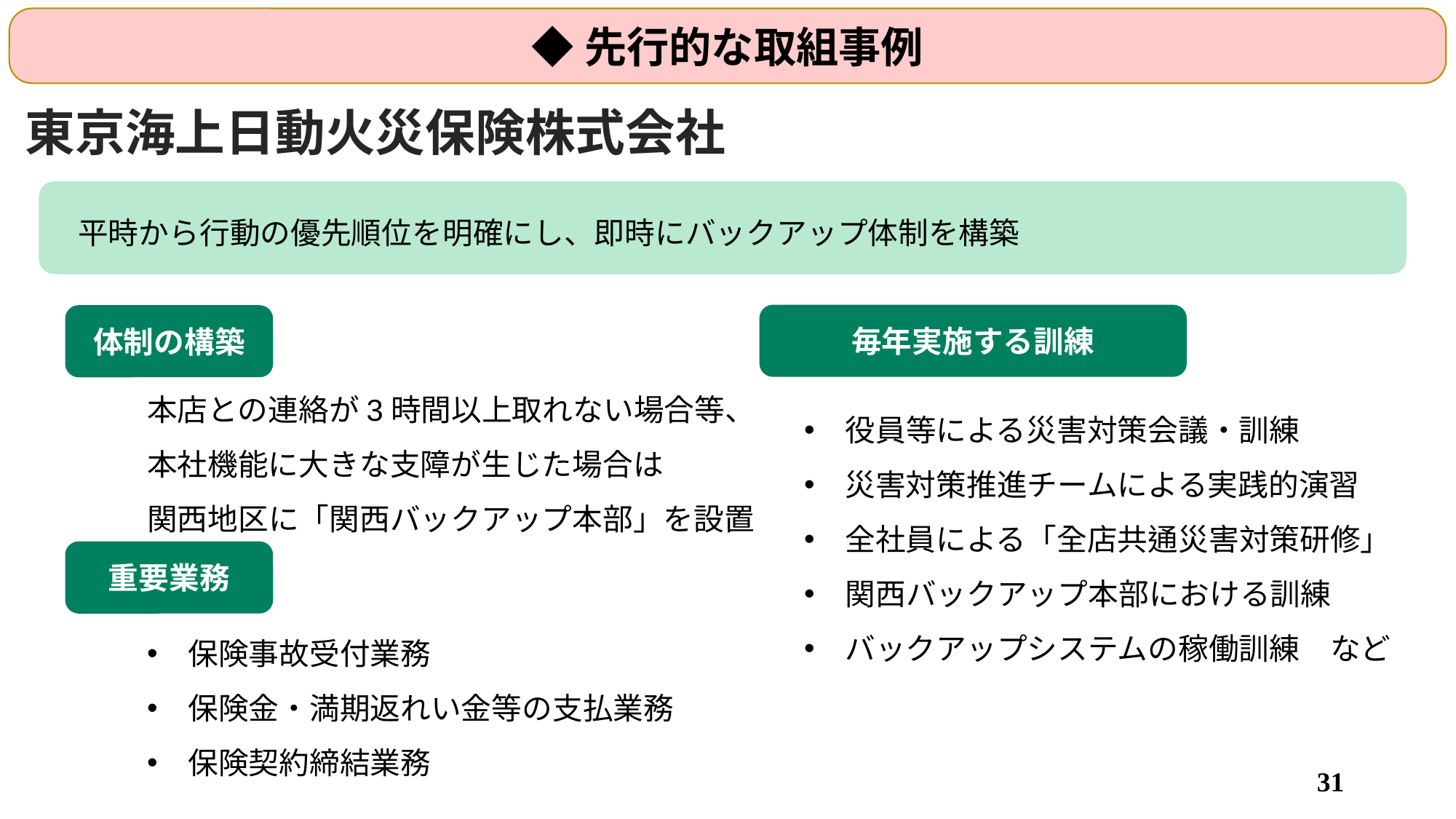

◆先行的な取組事例
# 東京海上日動火災保険株式会社

平時から行動の優先順位を明確にし、即時にバックアップ体制を構築
毎年実施する訓練
体制の構築
本店との連絡が3時間以上取れない場合等、
本社機能に大きな支障が生じた場合は
関西地区に「関西バックアップ本部」を設置
役員等による災害対策会議・訓練
災害対策推進チームによる実践的演習
全社員による「全店共通災害対策研修」
関西バックアップ本部における訓練
バックアップシステムの稼働訓練　など
重要業務
保険事故受付業務
保険金・満期返れい金等の支払業務
保険契約締結業務
31